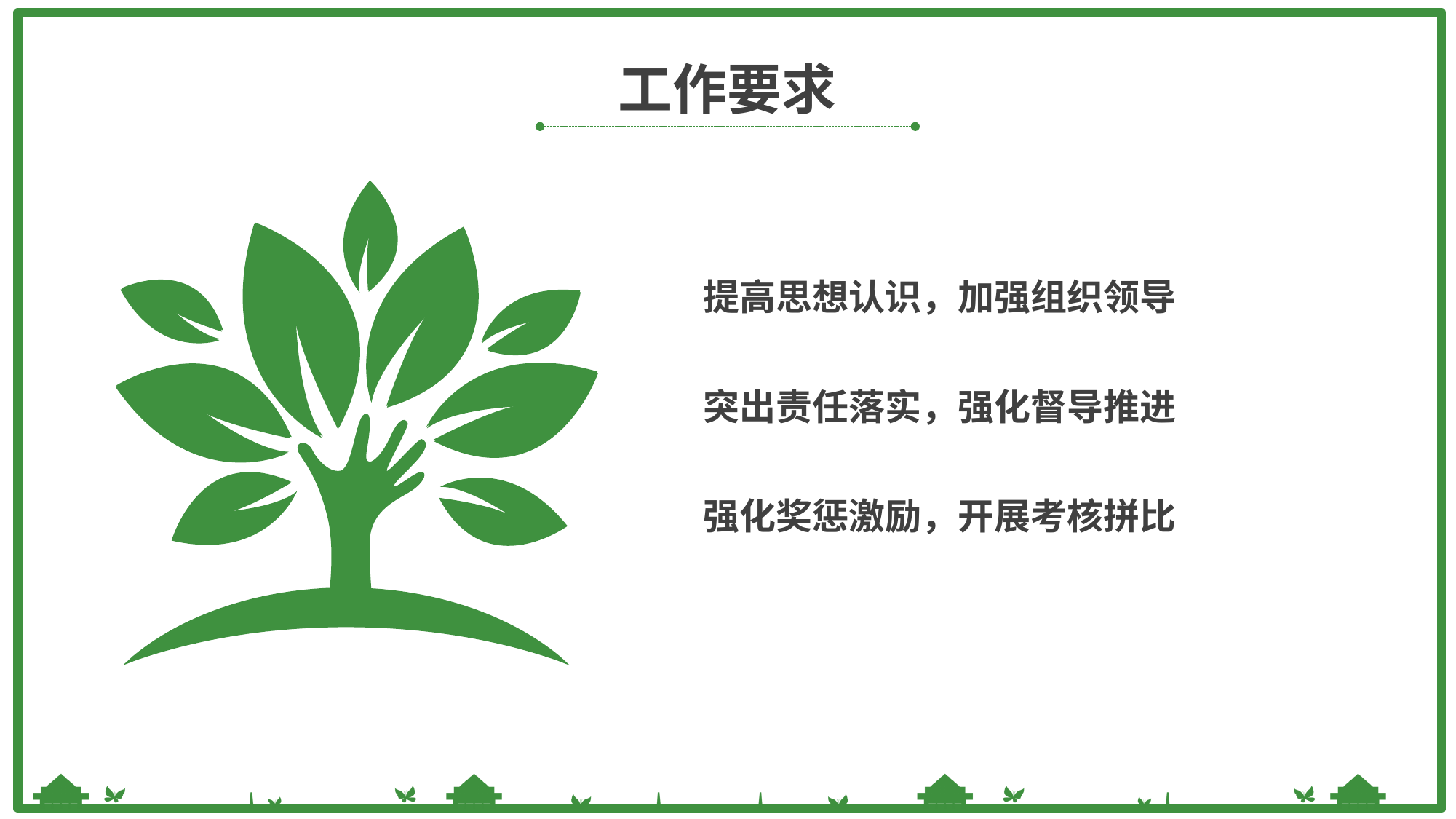

工作要求

提高思想认识，加强组织领导
突出责任落实，强化督导推进
强化奖惩激励，开展考核拼比